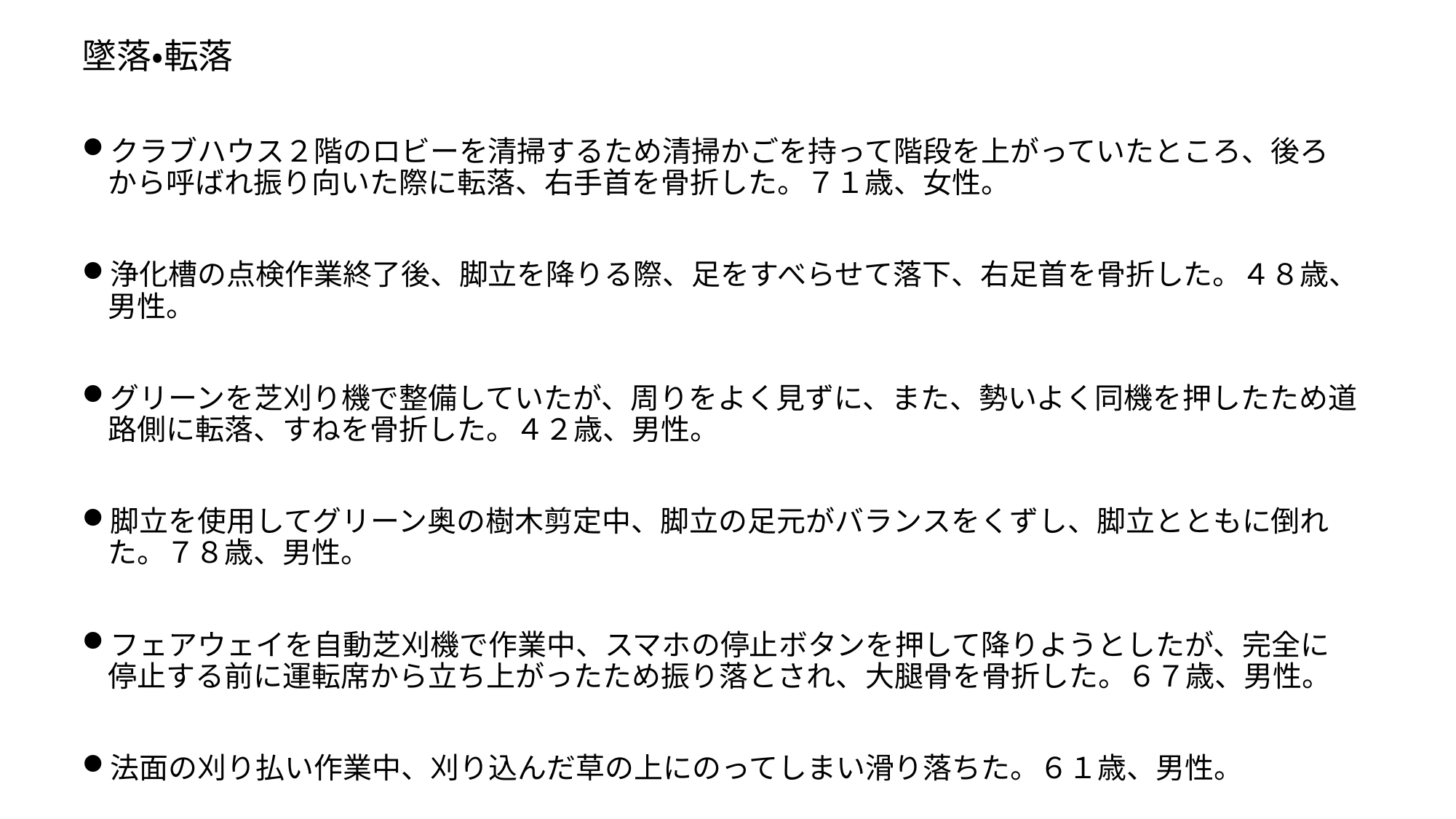

墜落・転落

クラブハウス２階のロビーを清掃するため清掃かごを持って階段を上がっていたところ、後ろから呼ばれ振り向いた際に転落、右手首を骨折した。７１歳、女性。

浄化槽の点検作業終了後、脚立を降りる際、足をすべらせて落下、右足首を骨折した。４８歳、男性。

グリーンを芝刈り機で整備していたが、周りをよく見ずに、また、勢いよく同機を押したため道路側に転落、すねを骨折した。４２歳、男性。

脚立を使用してグリーン奥の樹木剪定中、脚立の足元がバランスをくずし、脚立とともに倒れた。７８歳、男性。

フェアウェイを自動芝刈機で作業中、スマホの停止ボタンを押して降りようとしたが、完全に停止する前に運転席から立ち上がったため振り落とされ、大腿骨を骨折した。６７歳、男性。

法面の刈り払い作業中、刈り込んだ草の上にのってしまい滑り落ちた。６１歳、男性。